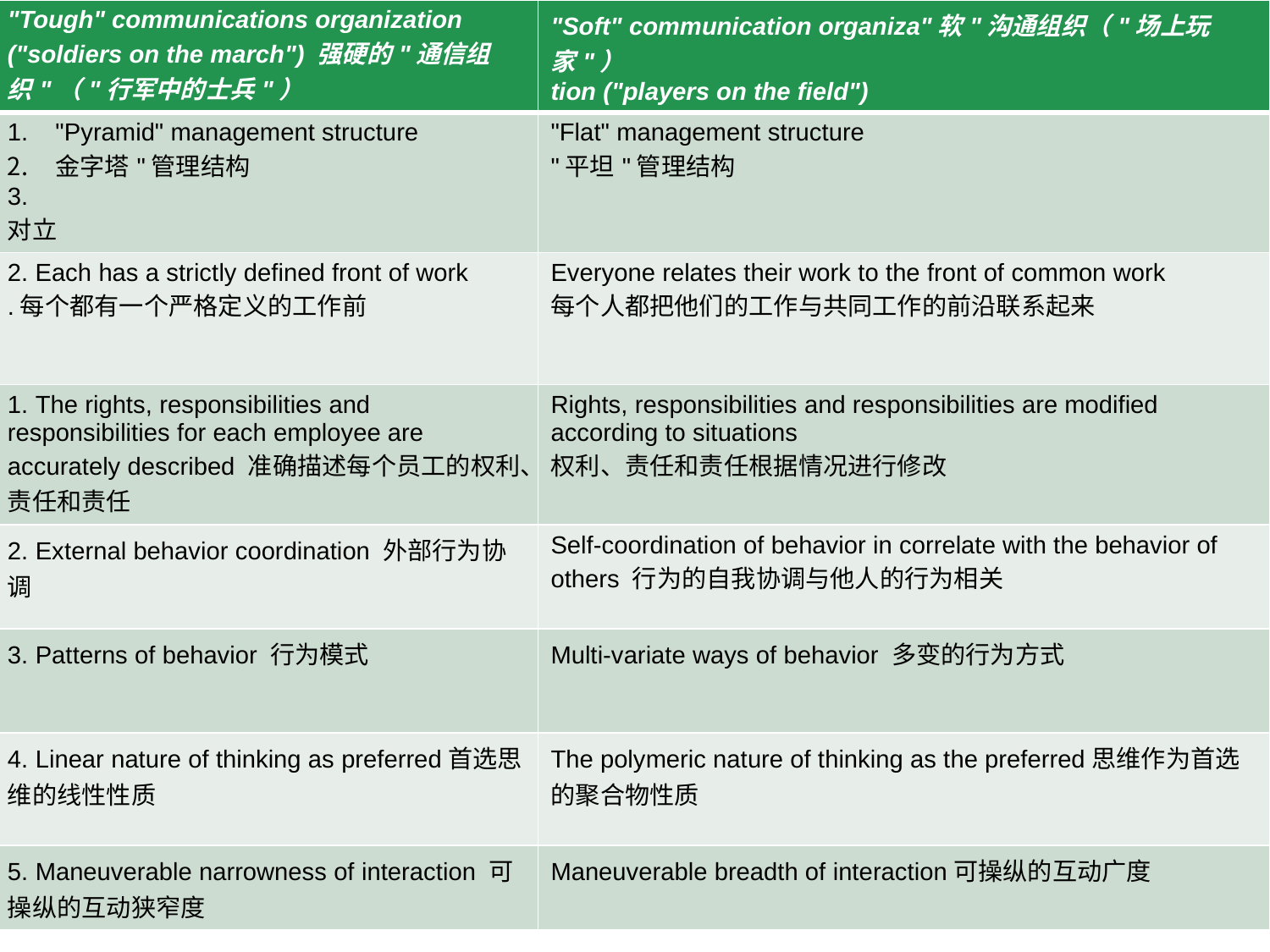

| "Tough" communications organization ("soldiers on the march") 强硬的"通信组织"（"行军中的士兵"） | "Soft" communication organiza"软"沟通组织（"场上玩家"） tion ("players on the field") |
| --- | --- |
| "Pyramid" management structure 金字塔"管理结构 对立 | "Flat" management structure "平坦"管理结构 |
| 2. Each has a strictly defined front of work .每个都有一个严格定义的工作前 | Everyone relates their work to the front of common work 每个人都把他们的工作与共同工作的前沿联系起来 |
| 1. The rights, responsibilities and responsibilities for each employee are accurately described 准确描述每个员工的权利、责任和责任 | Rights, responsibilities and responsibilities are modified according to situations 权利、责任和责任根据情况进行修改 |
| 2. External behavior coordination 外部行为协调 | Self-coordination of behavior in correlate with the behavior of others 行为的自我协调与他人的行为相关 |
| 3. Patterns of behavior 行为模式 | Multi-variate ways of behavior 多变的行为方式 |
| 4. Linear nature of thinking as preferred首选思维的线性性质 | The polymeric nature of thinking as the preferred思维作为首选的聚合物性质 |
| 5. Maneuverable narrowness of interaction 可操纵的互动狭窄度 | Maneuverable breadth of interaction可操纵的互动广度 |